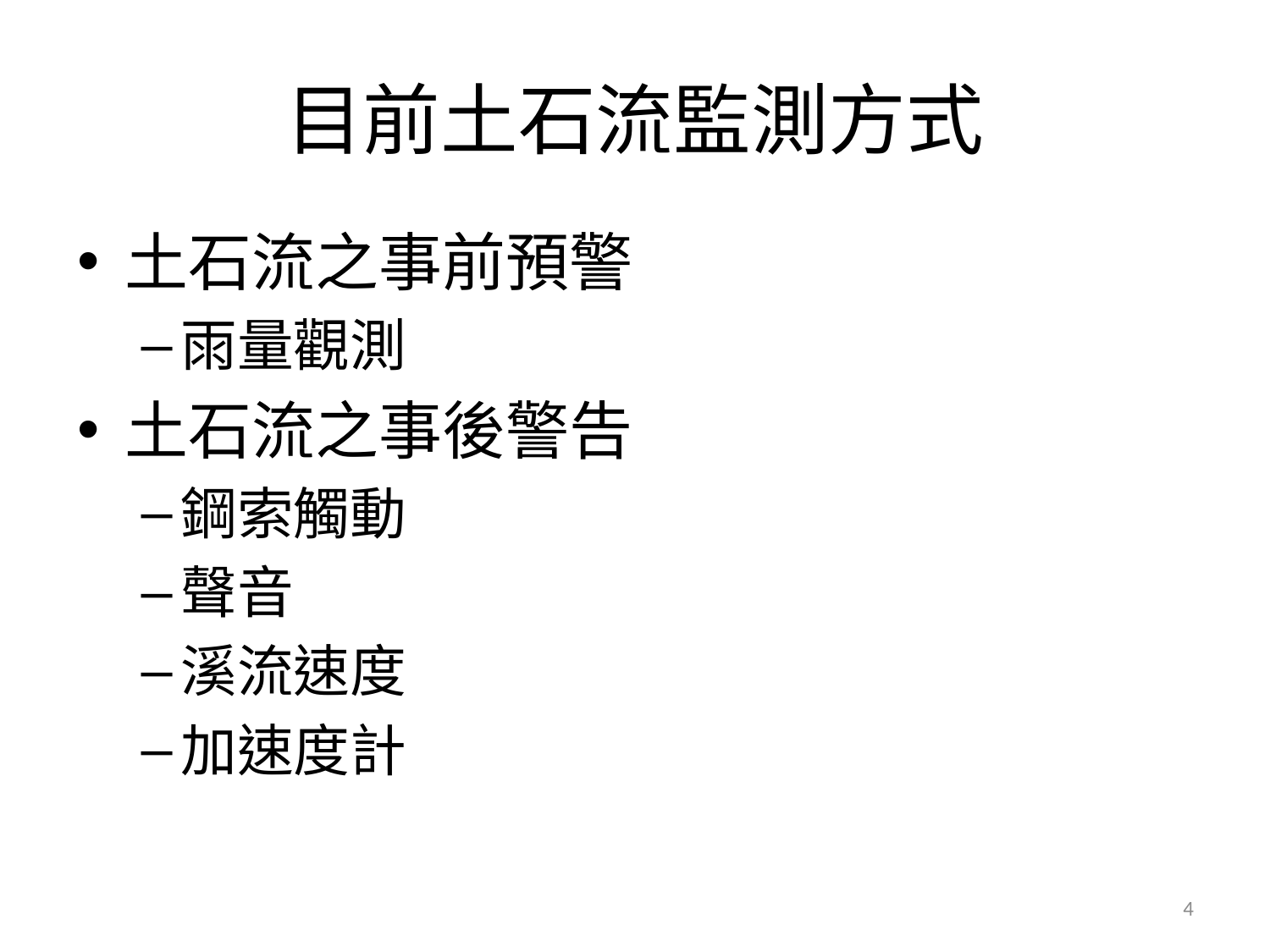

# 目前土石流監測方式
土石流之事前預警
雨量觀測
土石流之事後警告
鋼索觸動
聲音
溪流速度
加速度計
4